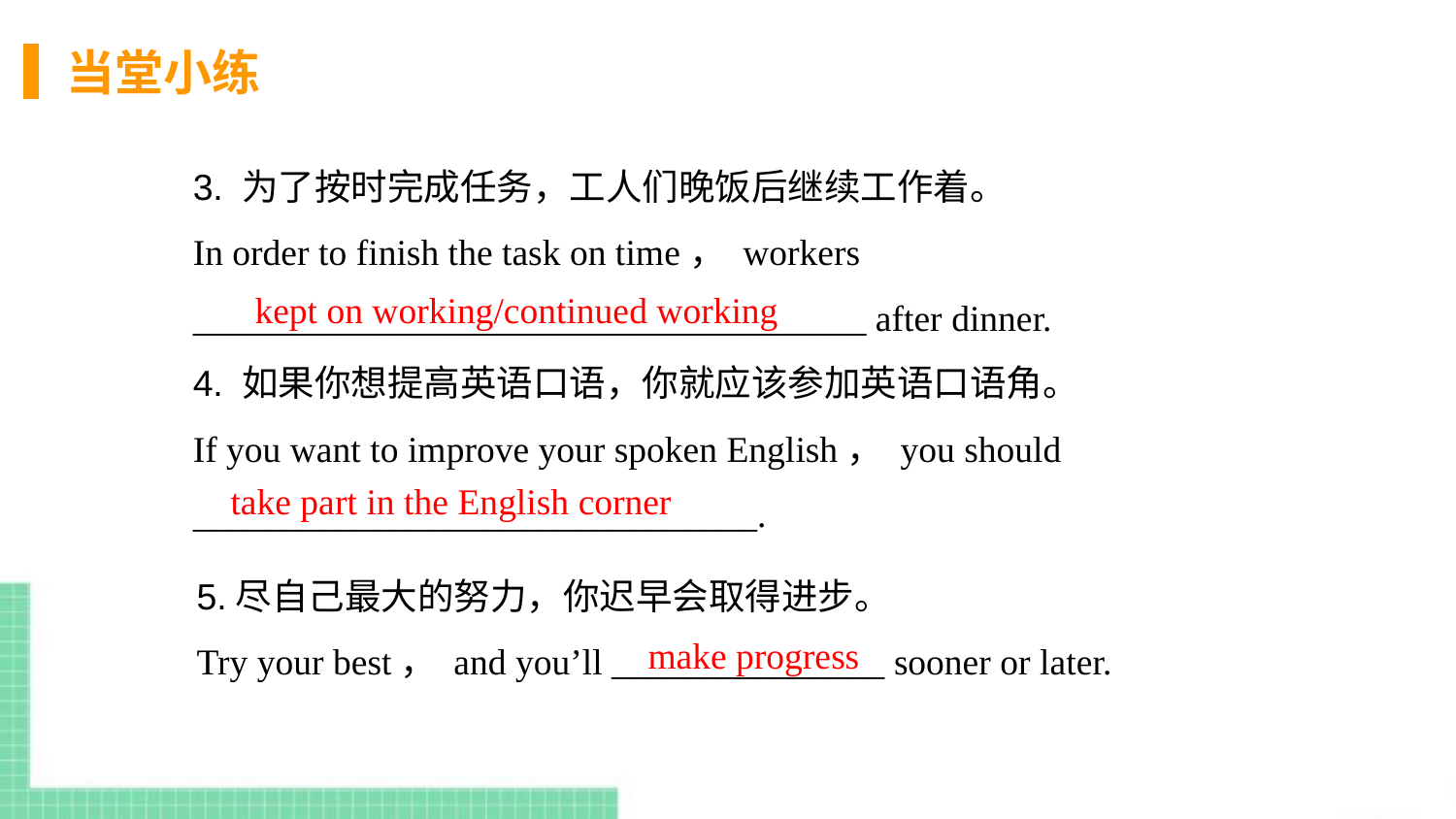

当堂小练

3. 为了按时完成任务，工人们晚饭后继续工作着。
In order to finish the task on time， workers _____________________________________ after dinner.
4. 如果你想提高英语口语，你就应该参加英语口语角。
If you want to improve your spoken English， you should _______________________________.
kept on working/continued working
  take part in the English corner
5.尽自己最大的努力，你迟早会取得进步。
Try your best， and you’ll _______________ sooner or later.
make progress